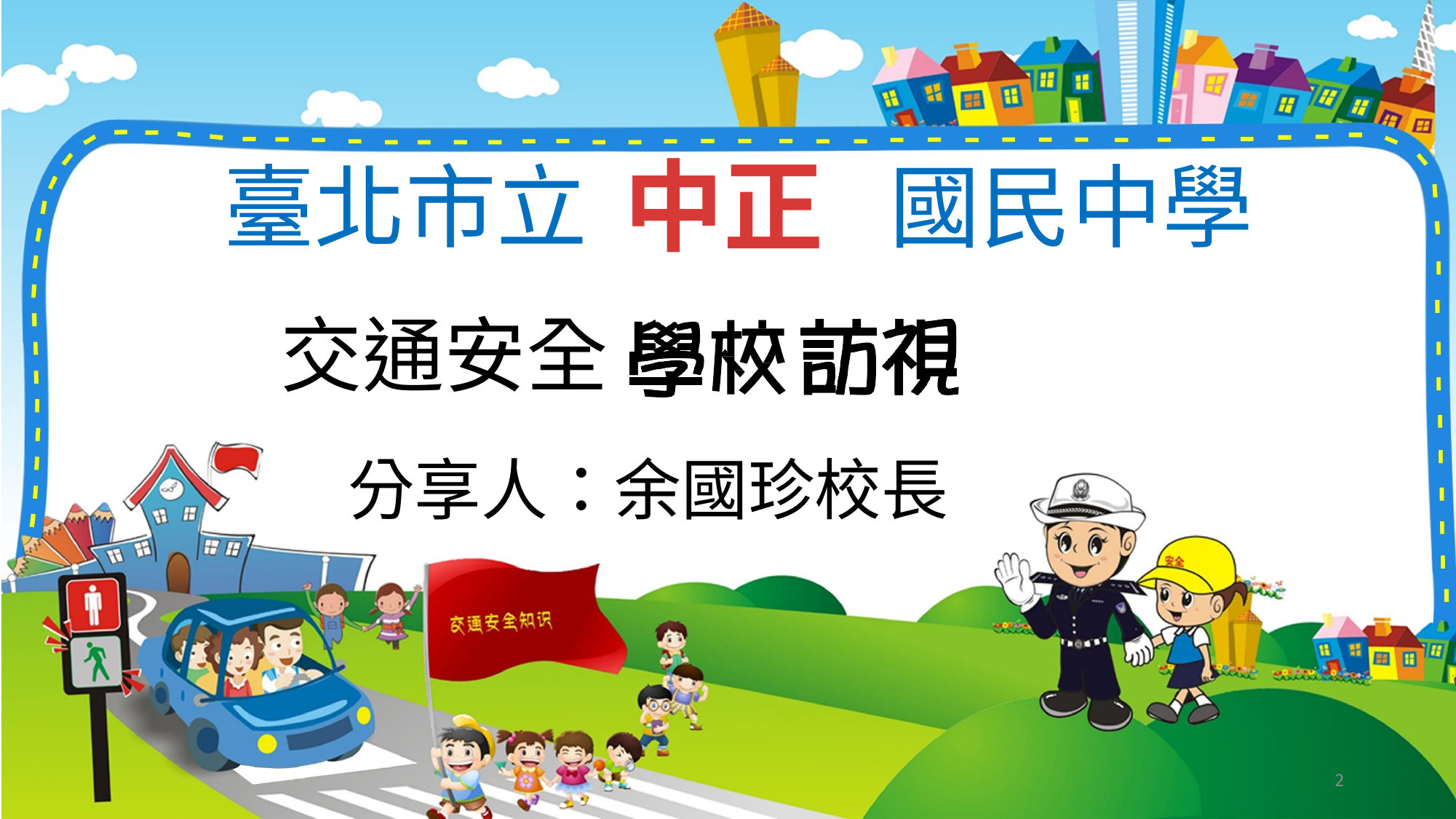

中正
# 臺北市立
國民中學
交通安全

分享人：余國珍校長
2